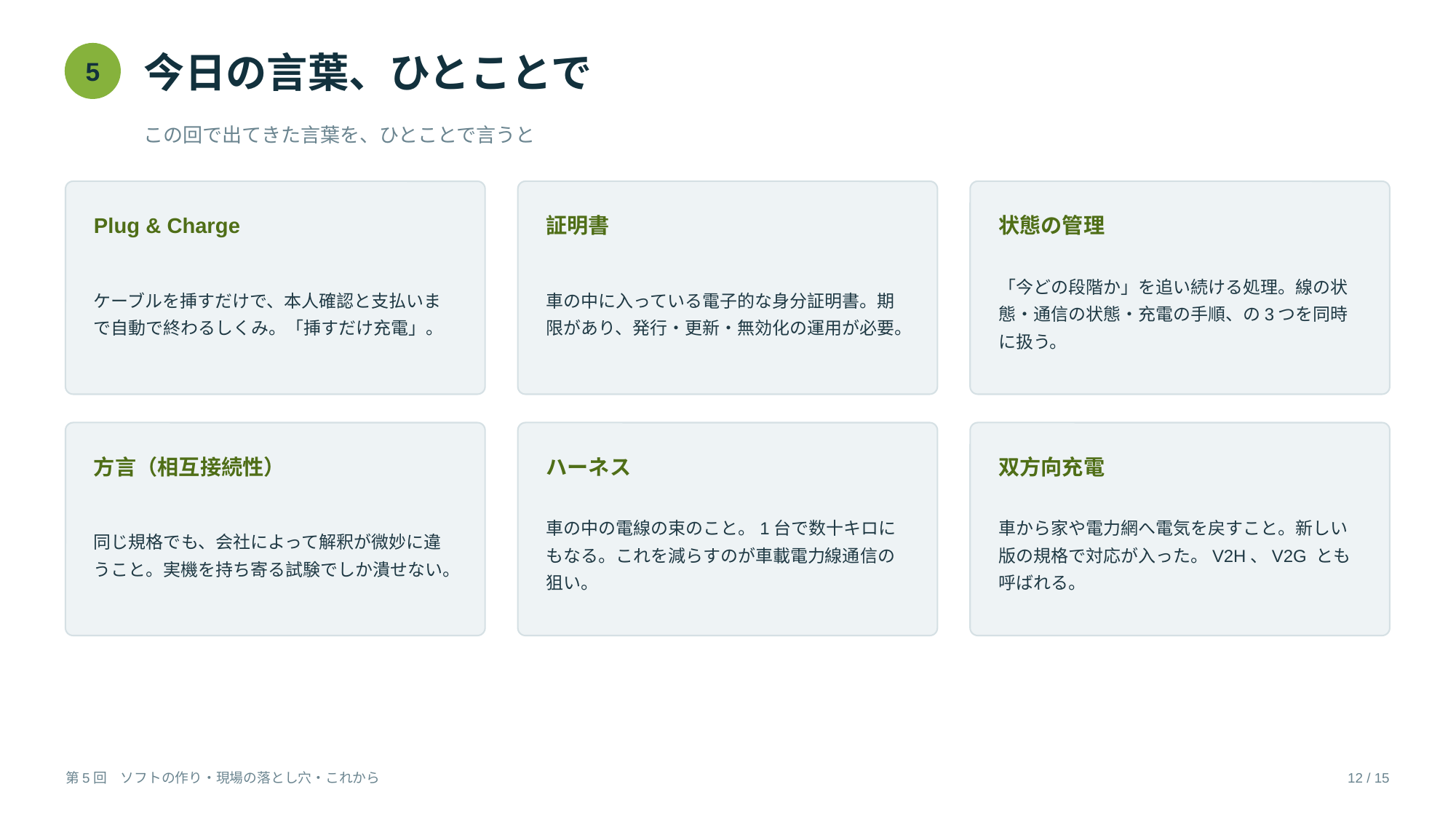

今日の言葉、ひとことで

5
この回で出てきた言葉を、ひとことで言うと

Plug & Charge
証明書
状態の管理
ケーブルを挿すだけで、本人確認と支払いまで自動で終わるしくみ。「挿すだけ充電」。
車の中に入っている電子的な身分証明書。期限があり、発行・更新・無効化の運用が必要。
「今どの段階か」を追い続ける処理。線の状態・通信の状態・充電の手順、の3つを同時に扱う。

方言（相互接続性）
ハーネス
双方向充電
同じ規格でも、会社によって解釈が微妙に違うこと。実機を持ち寄る試験でしか潰せない。
車の中の電線の束のこと。1台で数十キロにもなる。これを減らすのが車載電力線通信の狙い。
車から家や電力網へ電気を戻すこと。新しい版の規格で対応が入った。V2H、V2G とも呼ばれる。
第5回　ソフトの作り・現場の落とし穴・これから
12 / 15